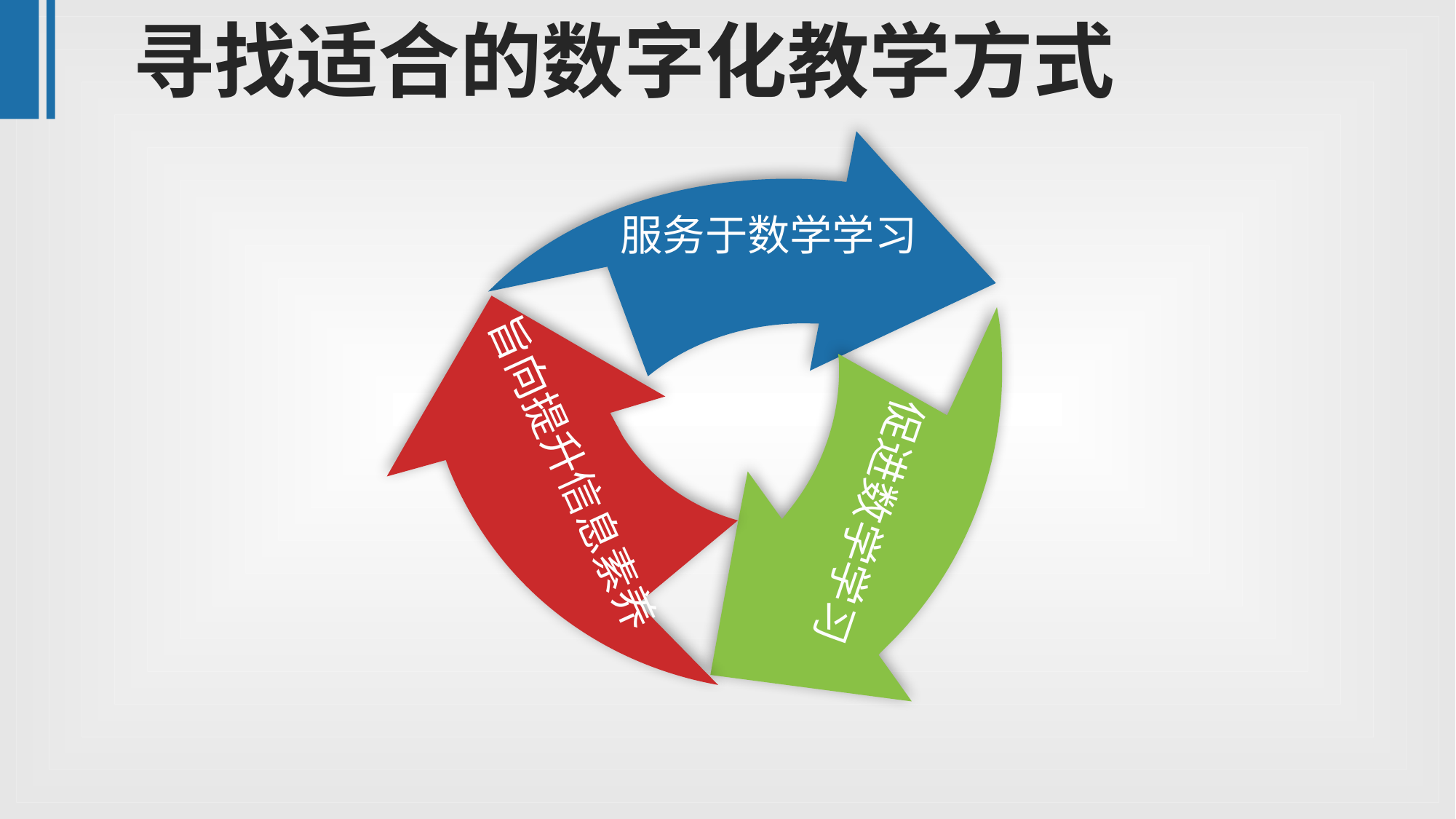

寻找适合的数字化教学方式

服务于数学学习

旨向提升信息素养

促进数学学习